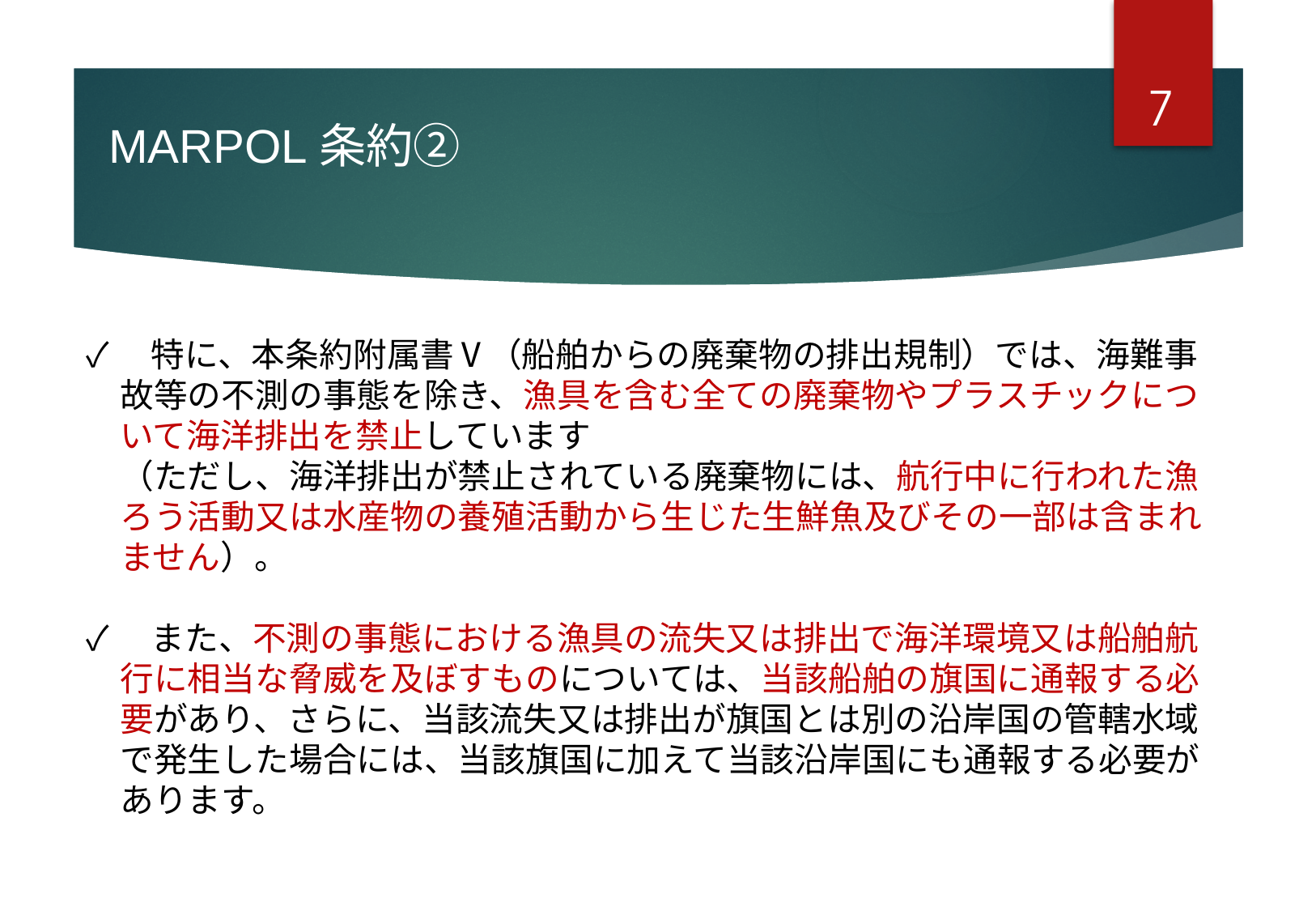

7
MARPOL条約②
✓　特に、本条約附属書Ⅴ（船舶からの廃棄物の排出規制）では、海難事
　故等の不測の事態を除き、漁具を含む全ての廃棄物やプラスチックにつ
　いて海洋排出を禁止しています
　（ただし、海洋排出が禁止されている廃棄物には、航行中に行われた漁
　ろう活動又は水産物の養殖活動から生じた生鮮魚及びその一部は含まれ
　ません）。

✓　また、不測の事態における漁具の流失又は排出で海洋環境又は船舶航
　行に相当な脅威を及ぼすものについては、当該船舶の旗国に通報する必
　要があり、さらに、当該流失又は排出が旗国とは別の沿岸国の管轄水域
　で発生した場合には、当該旗国に加えて当該沿岸国にも通報する必要が
　あります。
# Ⅰ.●●